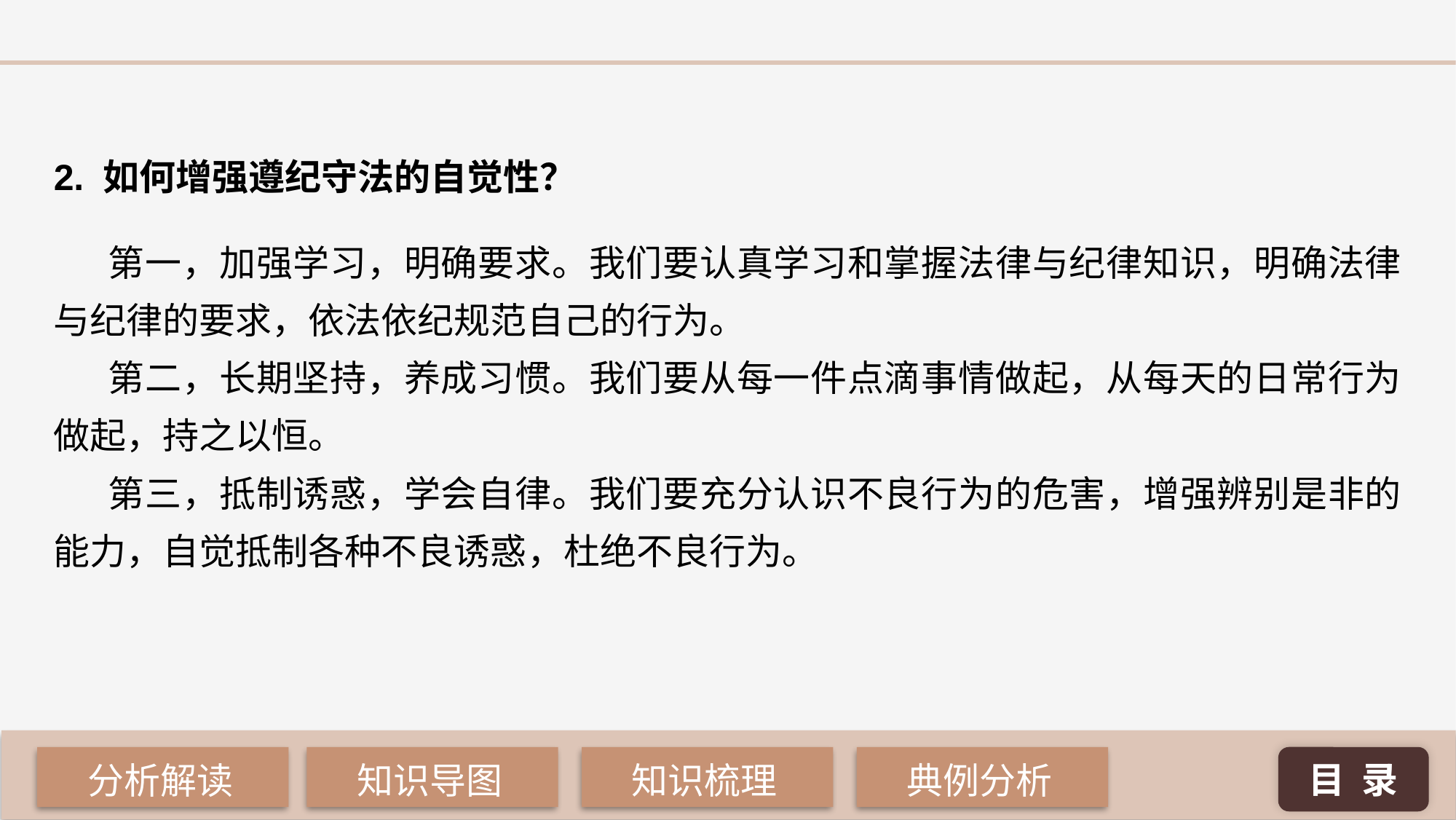

2. 如何增强遵纪守法的自觉性？
第一，加强学习，明确要求。我们要认真学习和掌握法律与纪律知识，明确法律与纪律的要求，依法依纪规范自己的行为。
第二，长期坚持，养成习惯。我们要从每一件点滴事情做起，从每天的日常行为做起，持之以恒。
第三，抵制诱惑，学会自律。我们要充分认识不良行为的危害，增强辨别是非的能力，自觉抵制各种不良诱惑，杜绝不良行为。